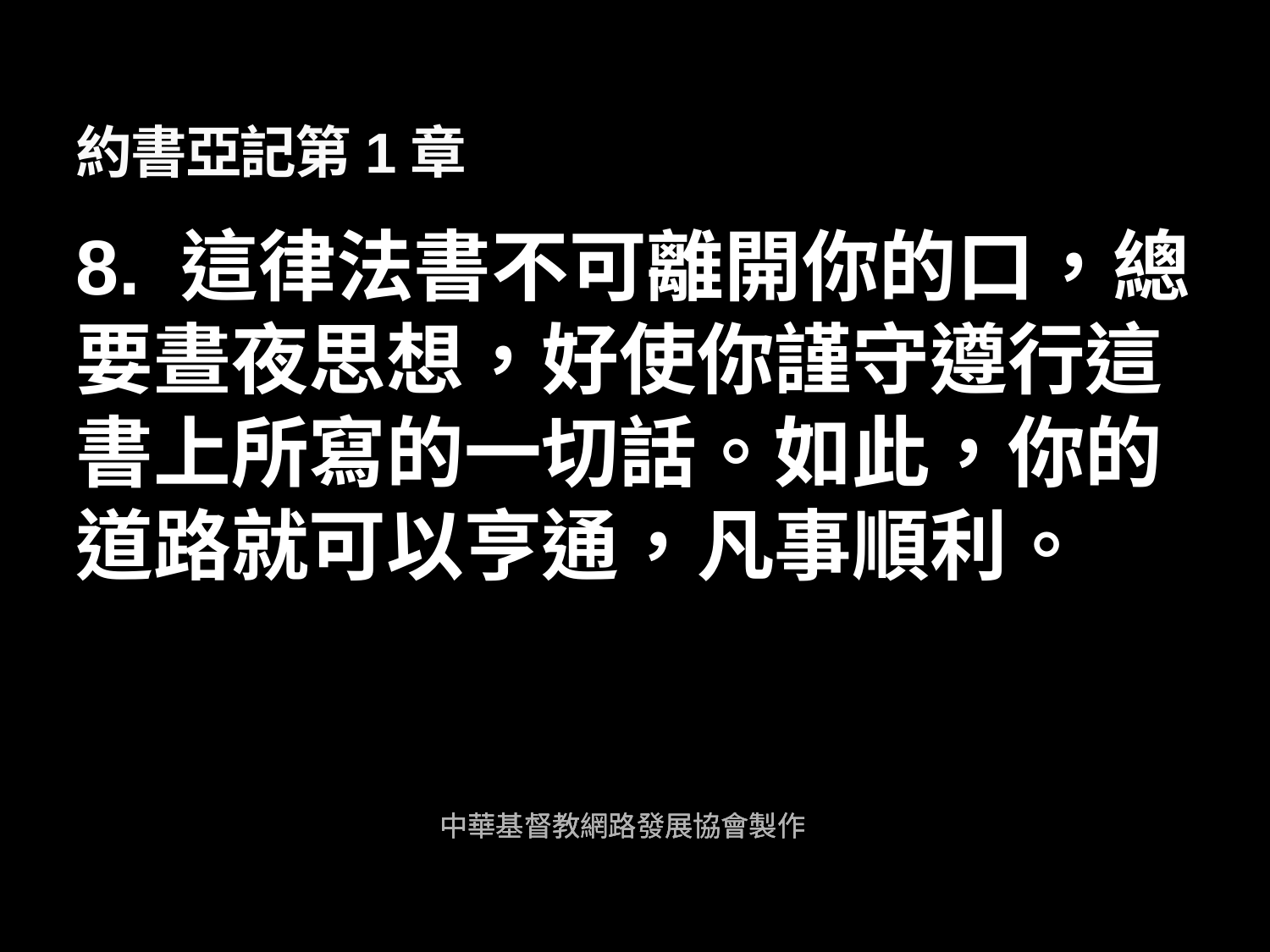

# 約書亞記第1章
8. 這律法書不可離開你的口，總要晝夜思想，好使你謹守遵行這書上所寫的一切話。如此，你的道路就可以亨通，凡事順利。